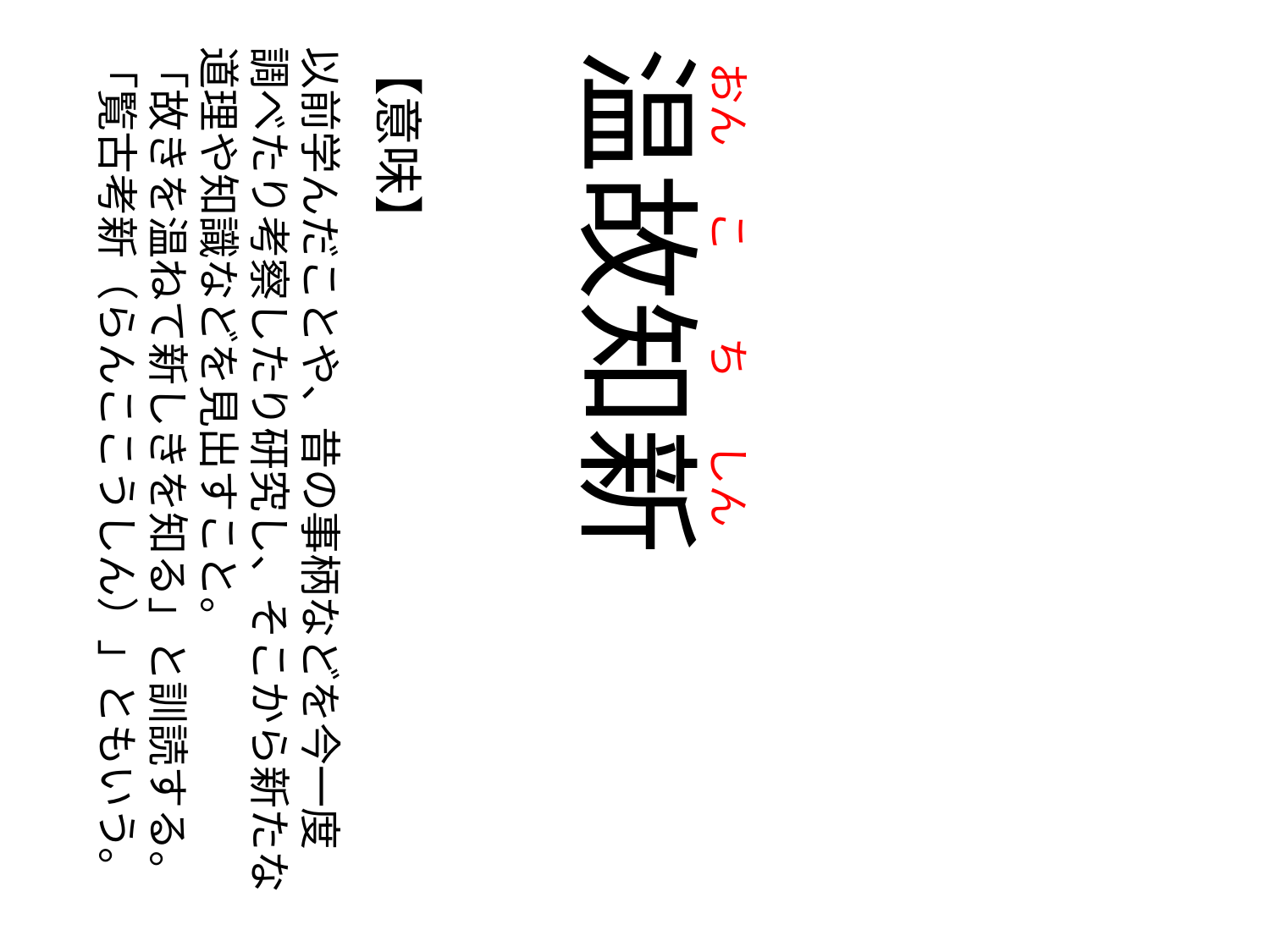

おん
の
こ
の
ち
の
しん
以前学んだことや、昔の事柄などを今一度
調べたり考察したり研究し、そこから新たな
道理や知識などを見出すこと。
「故きを温ねて新しきを知る」と訓読する。
「覧古考新（らんここうしん）」ともいう。
【意味】
温故知新